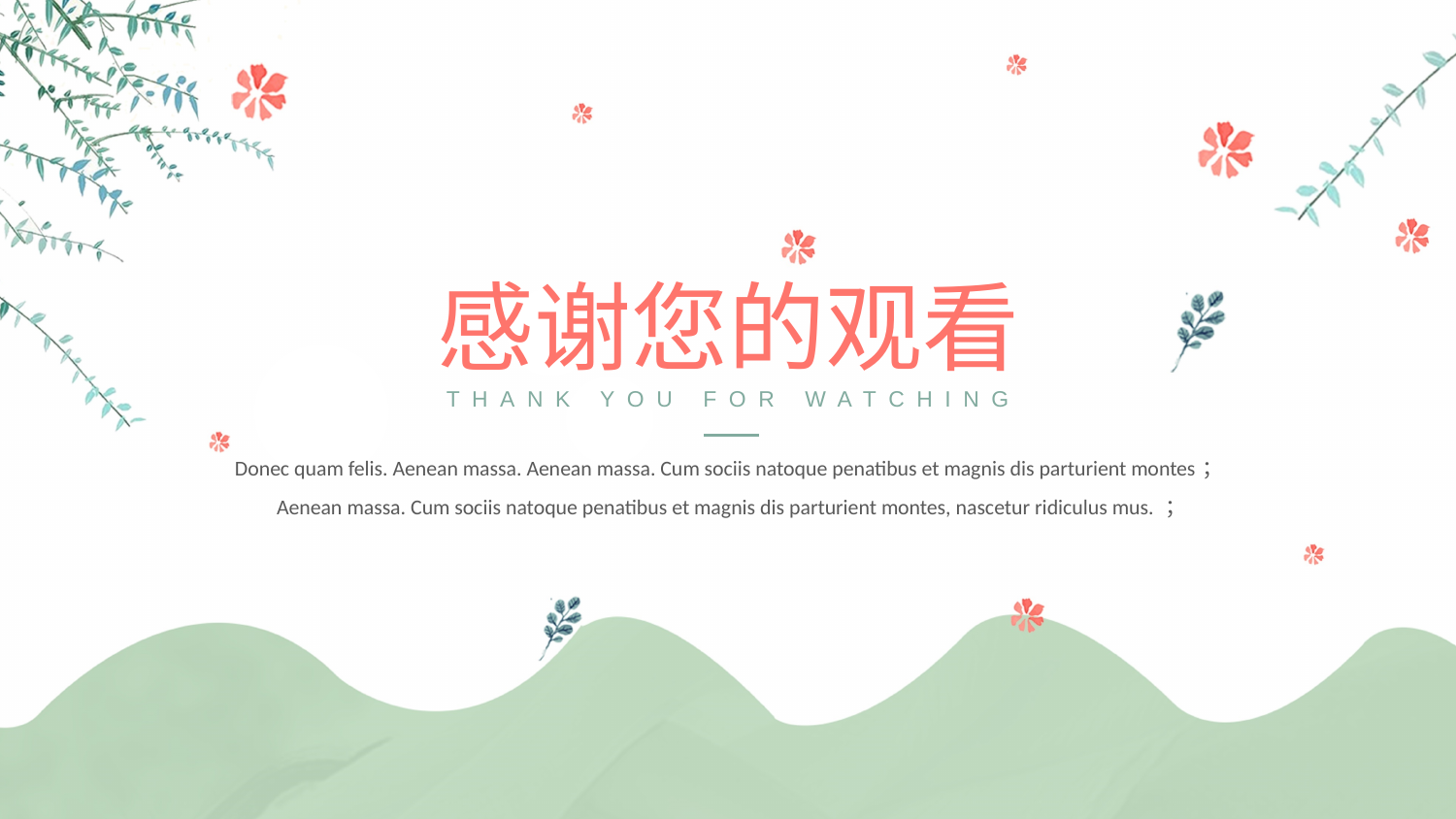

感谢您的观看
THANK YOU FOR WATCHING
Donec quam felis. Aenean massa. Aenean massa. Cum sociis natoque penatibus et magnis dis parturient montes；Aenean massa. Cum sociis natoque penatibus et magnis dis parturient montes, nascetur ridiculus mus. ；